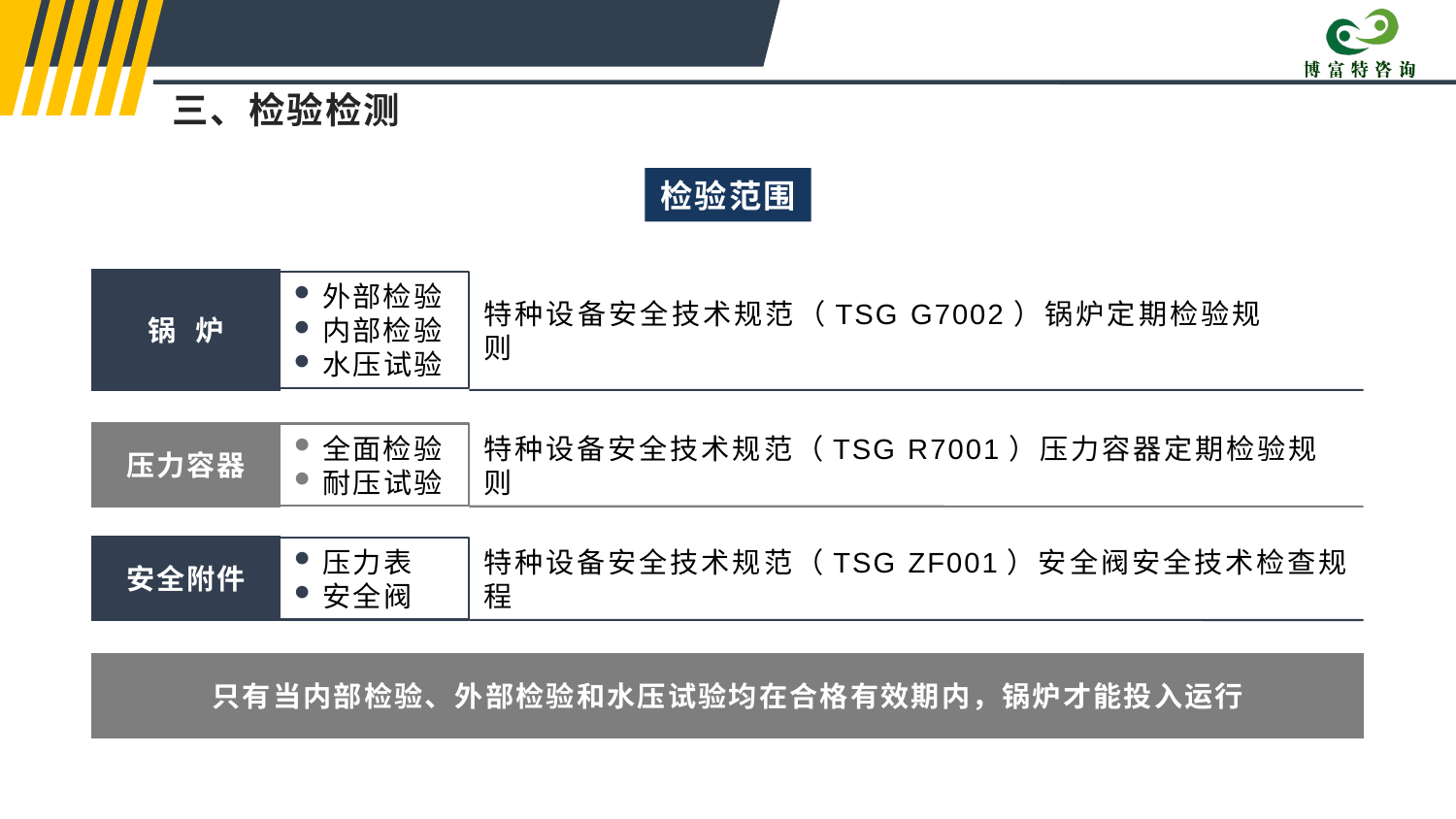

三、检验检测
检验范围
锅  炉
外部检验
内部检验
水压试验
特种设备安全技术规范（TSG G7002）锅炉定期检验规则

压力容器
全面检验
耐压试验
特种设备安全技术规范（TSG R7001）压力容器定期检验规则

安全附件
压力表
安全阀
特种设备安全技术规范（TSG ZF001）安全阀安全技术检查规程

只有当内部检验、外部检验和水压试验均在合格有效期内，锅炉才能投入运行